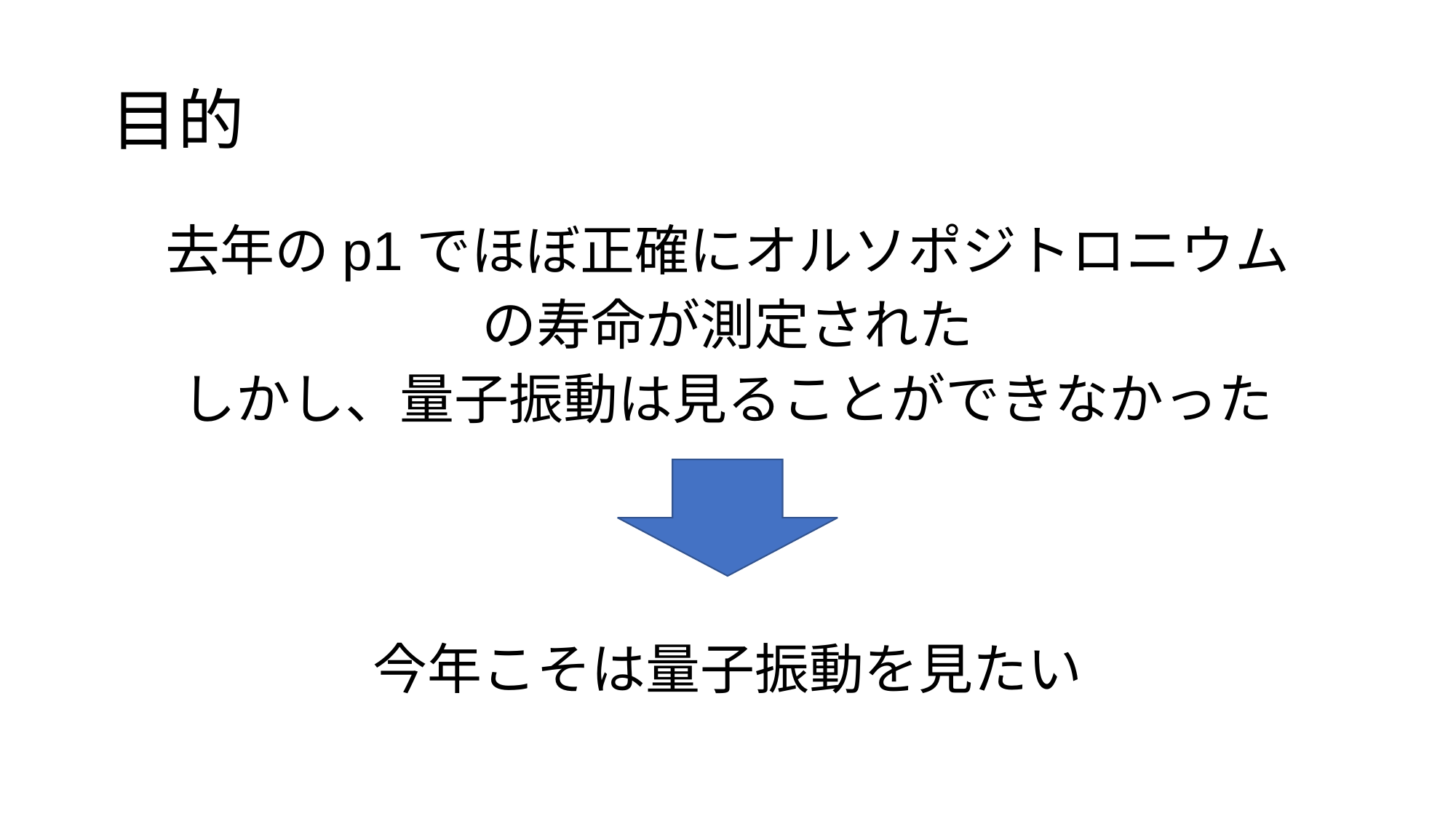

# 目的
去年のp1でほぼ正確にオルソポジトロニウム
の寿命が測定された
しかし、量子振動は見ることができなかった

今年こそは量子振動を見たい